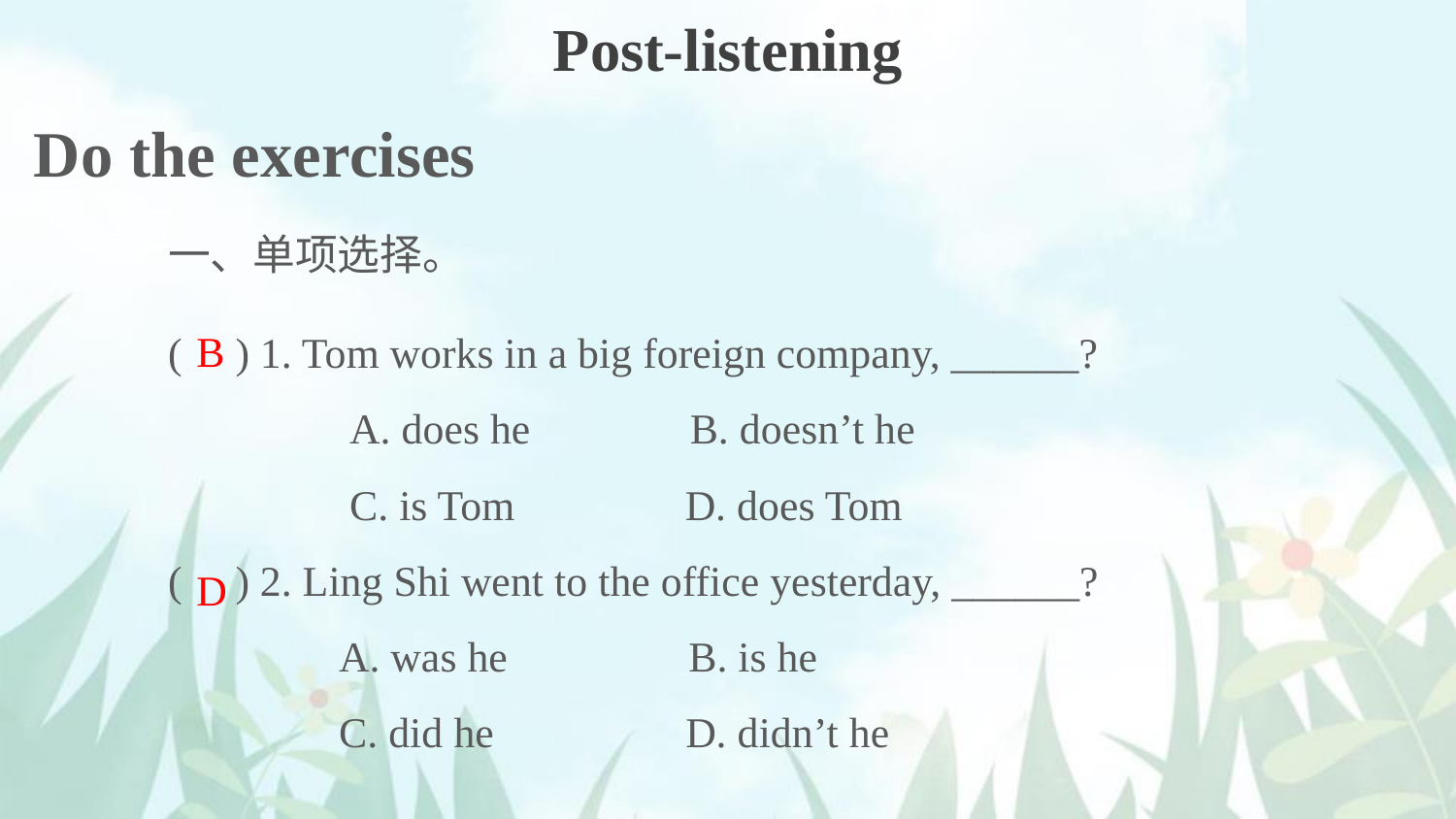

Post-listening
Do the exercises
一、单项选择。
(     ) 1. Tom works in a big foreign company, ______?
                 A. does he               B. doesn’t he
                 C. is Tom                D. does Tom
(     ) 2. Ling Shi went to the office yesterday, ______?
                A. was he                 B. is he
                C. did he                  D. didn’t he
B
D